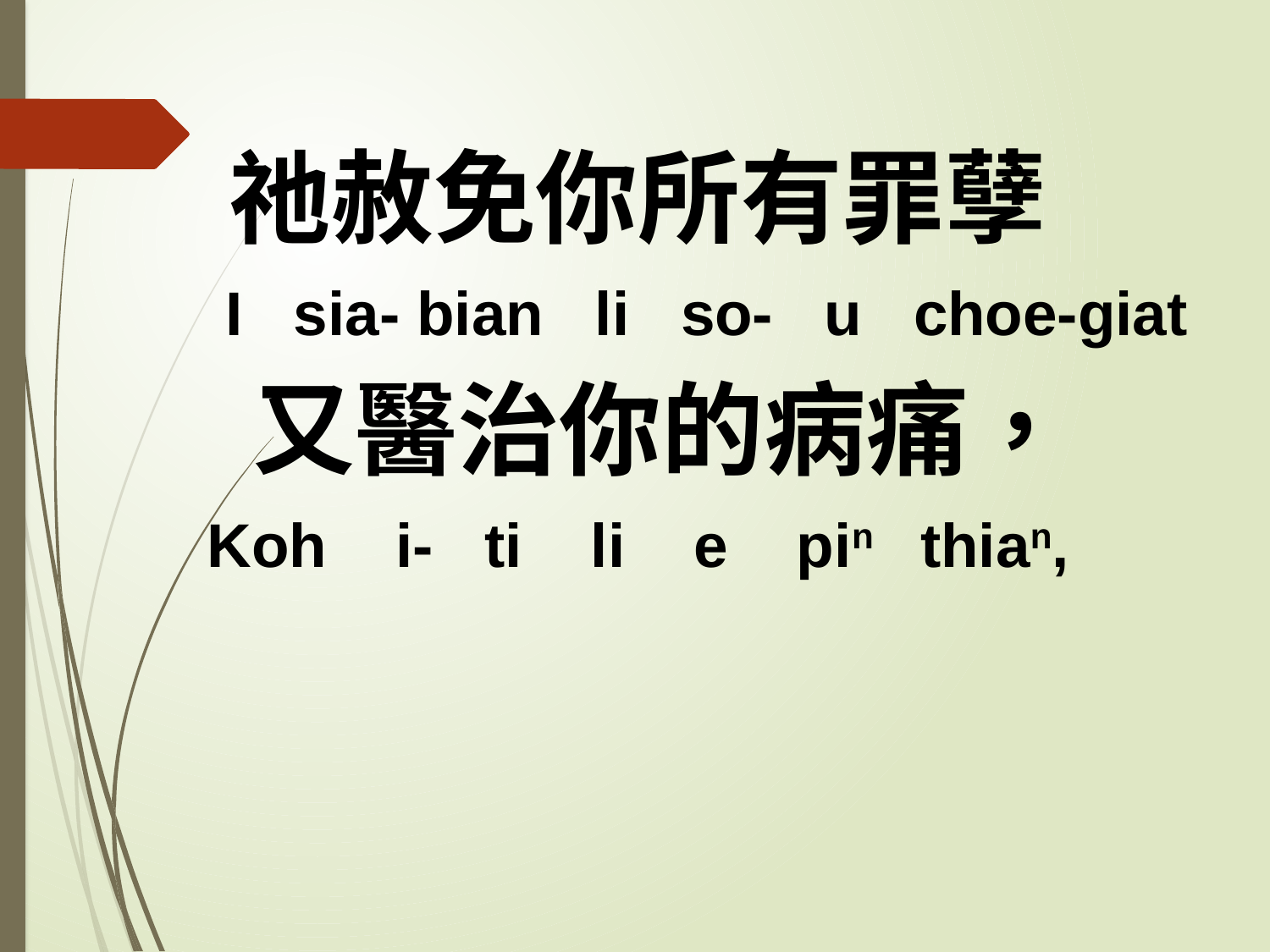

祂赦免你所有罪孽
        I   sia- bian   li   so-   u   choe-giat
 又醫治你的病痛，
Koh    i-   ti    li    e    pin    thian,